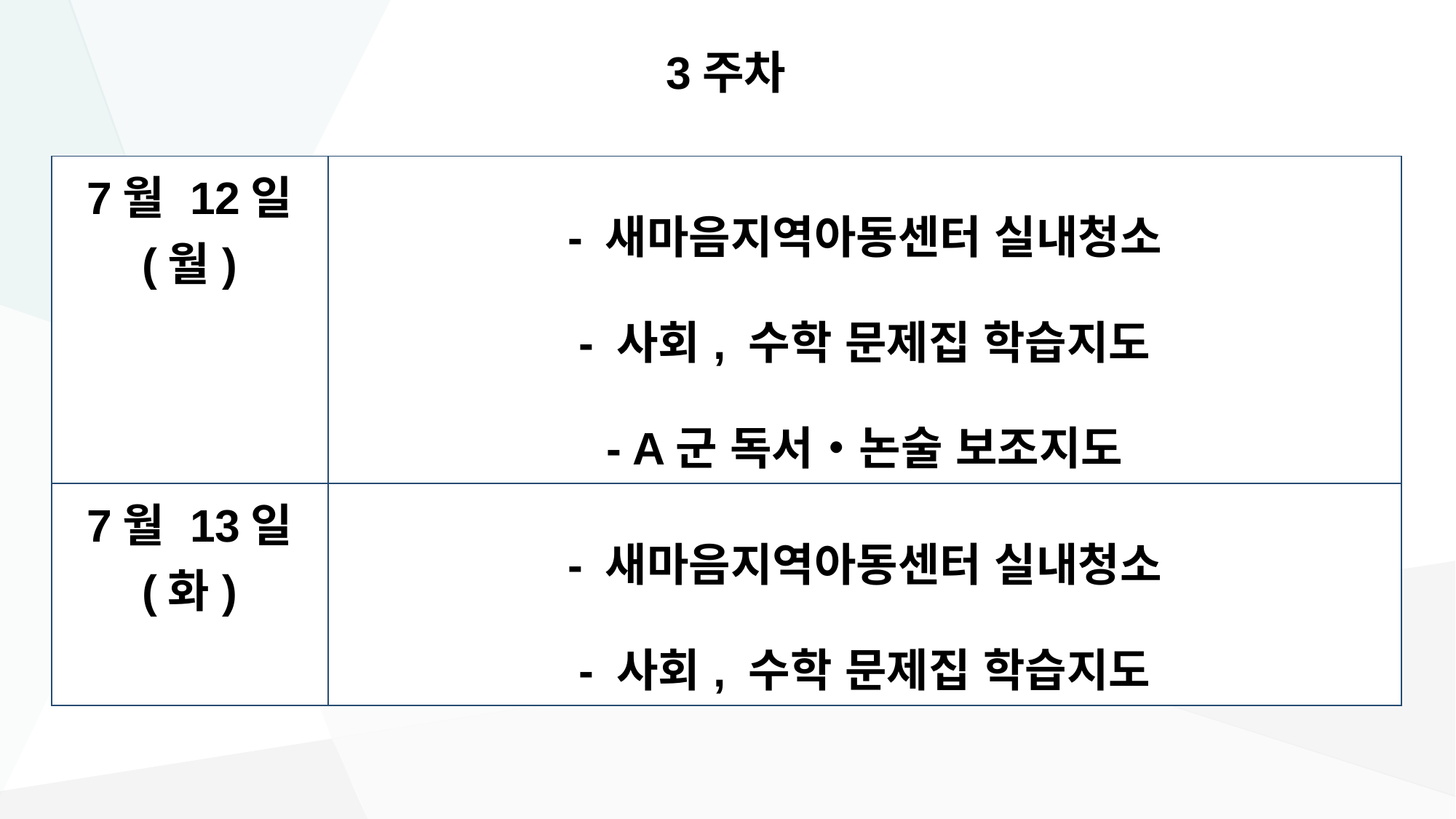

# 3주차
| 7월 12일 (월) | - 새마음지역아동센터 실내청소 - 사회, 수학 문제집 학습지도 - A군 독서‧논술 보조지도 |
| --- | --- |
| 7월 13일 (화) | - 새마음지역아동센터 실내청소 - 사회, 수학 문제집 학습지도 |